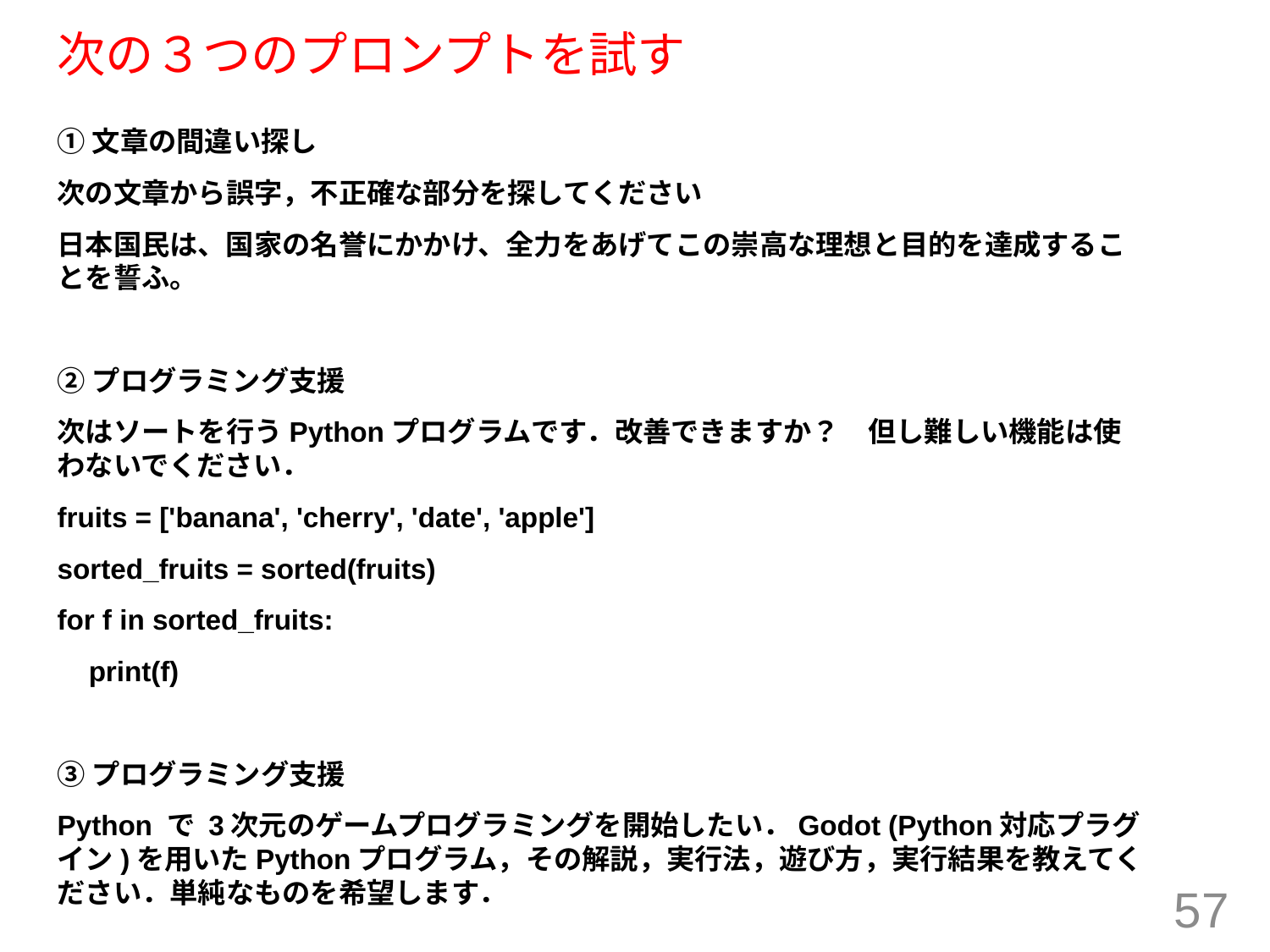

# 次の３つのプロンプトを試す
①文章の間違い探し
次の文章から誤字，不正確な部分を探してください
日本国民は、国家の名誉にかかけ、全力をあげてこの崇高な理想と目的を達成することを誓ふ。

②プログラミング支援
次はソートを行うPythonプログラムです．改善できますか？　但し難しい機能は使わないでください．
fruits = ['banana', 'cherry', 'date', 'apple']
sorted_fruits = sorted(fruits)
for f in sorted_fruits:
    print(f)

③プログラミング支援
Python で 3次元のゲームプログラミングを開始したい．Godot (Python対応プラグイン)を用いたPythonプログラム，その解説，実行法，遊び方，実行結果を教えてください．単純なものを希望します．
57